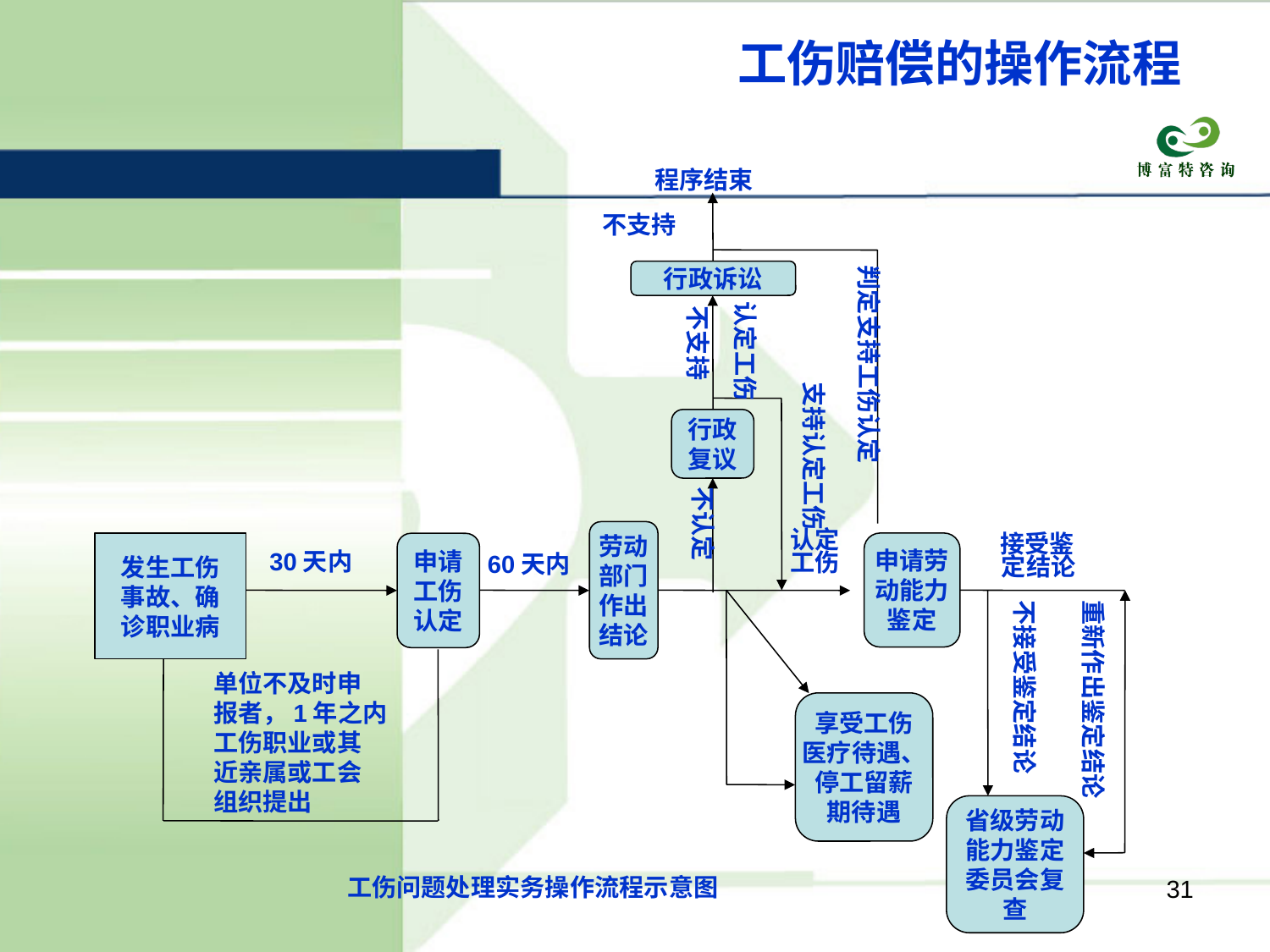

工伤赔偿的操作流程
 程序结束

不支持

判定支持工伤认定
行政诉讼

认定工伤
不支持
支持认定工伤

行政
复议

不认定
认定
劳动
部门
作出
结论
接受鉴
申请劳
动能力
鉴定
发生工伤
事故、确
诊职业病
申请
工伤
认定
30天内
工伤
60天内
定结论

不接受鉴定结论
重新作出鉴定结论

单位不及时申
报者，1年之内
工伤职业或其
近亲属或工会
组织提出
享受工伤
医疗待遇、
停工留薪
期待遇

省级劳动
能力鉴定
委员会复
查

工伤问题处理实务操作流程示意图
31